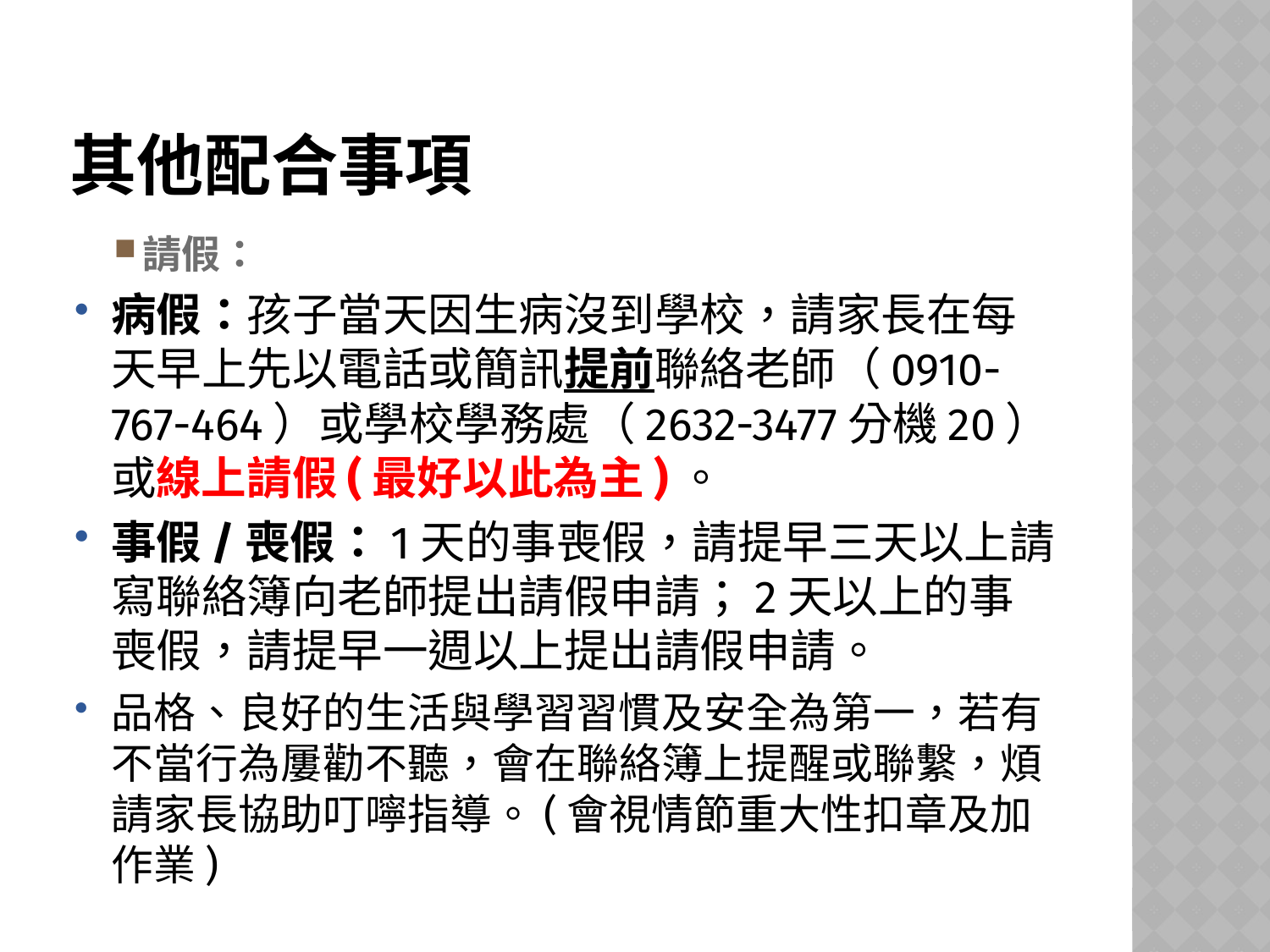

# 其他配合事項
請假：
病假：孩子當天因生病沒到學校，請家長在每天早上先以電話或簡訊提前聯絡老師（0910-767-464）或學校學務處（2632-3477分機20）或線上請假(最好以此為主)。
事假/喪假：1天的事喪假，請提早三天以上請寫聯絡簿向老師提出請假申請；2天以上的事喪假，請提早一週以上提出請假申請。
品格、良好的生活與學習習慣及安全為第一，若有不當行為屢勸不聽，會在聯絡簿上提醒或聯繫，煩請家長協助叮嚀指導。(會視情節重大性扣章及加作業)